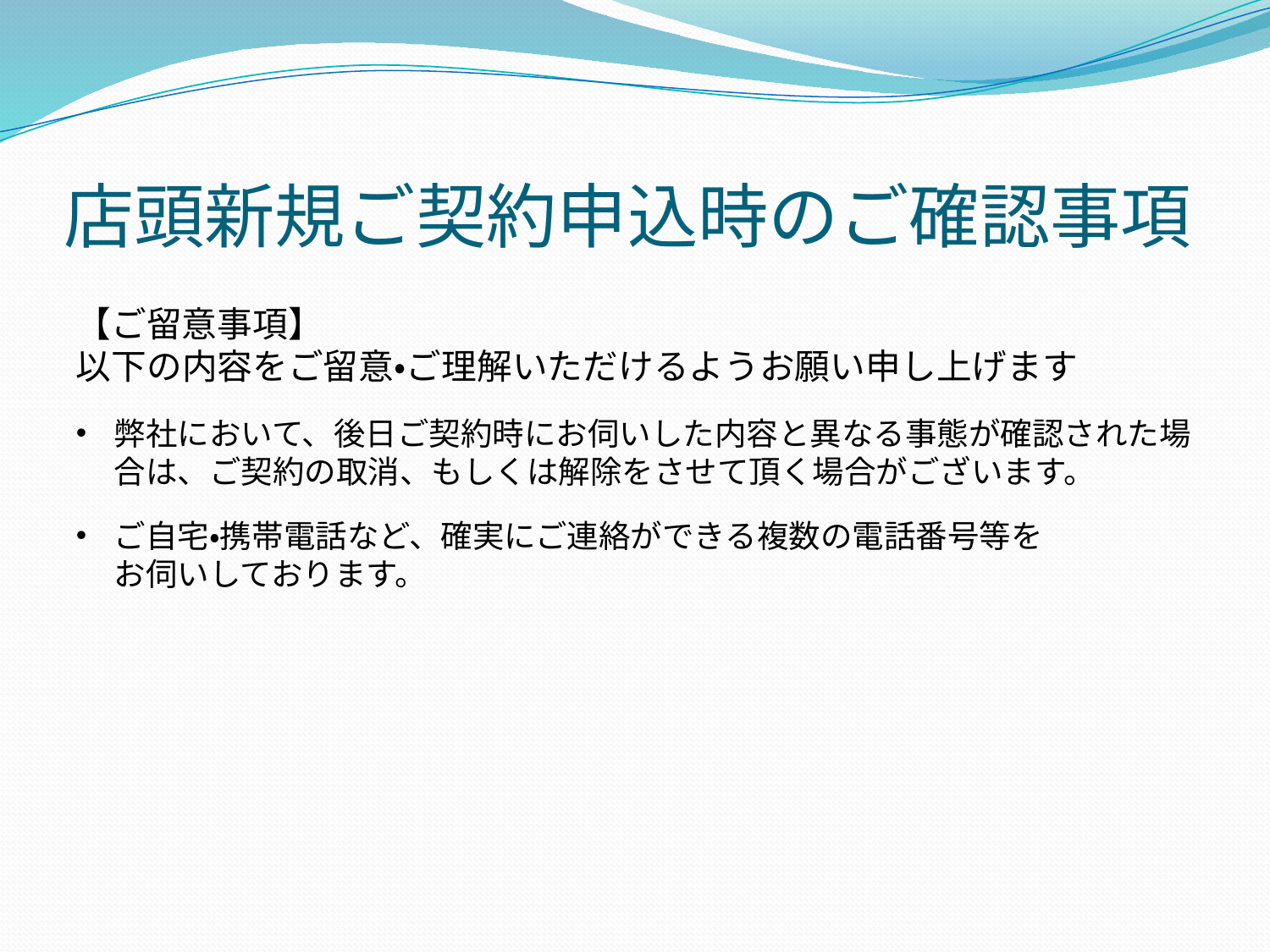

# 店頭新規ご契約申込時のご確認事項
【ご留意事項】
以下の内容をご留意・ご理解いただけるようお願い申し上げます
弊社において、後日ご契約時にお伺いした内容と異なる事態が確認された場合は、ご契約の取消、もしくは解除をさせて頂く場合がございます。
ご自宅・携帯電話など、確実にご連絡ができる複数の電話番号等を
お伺いしております。